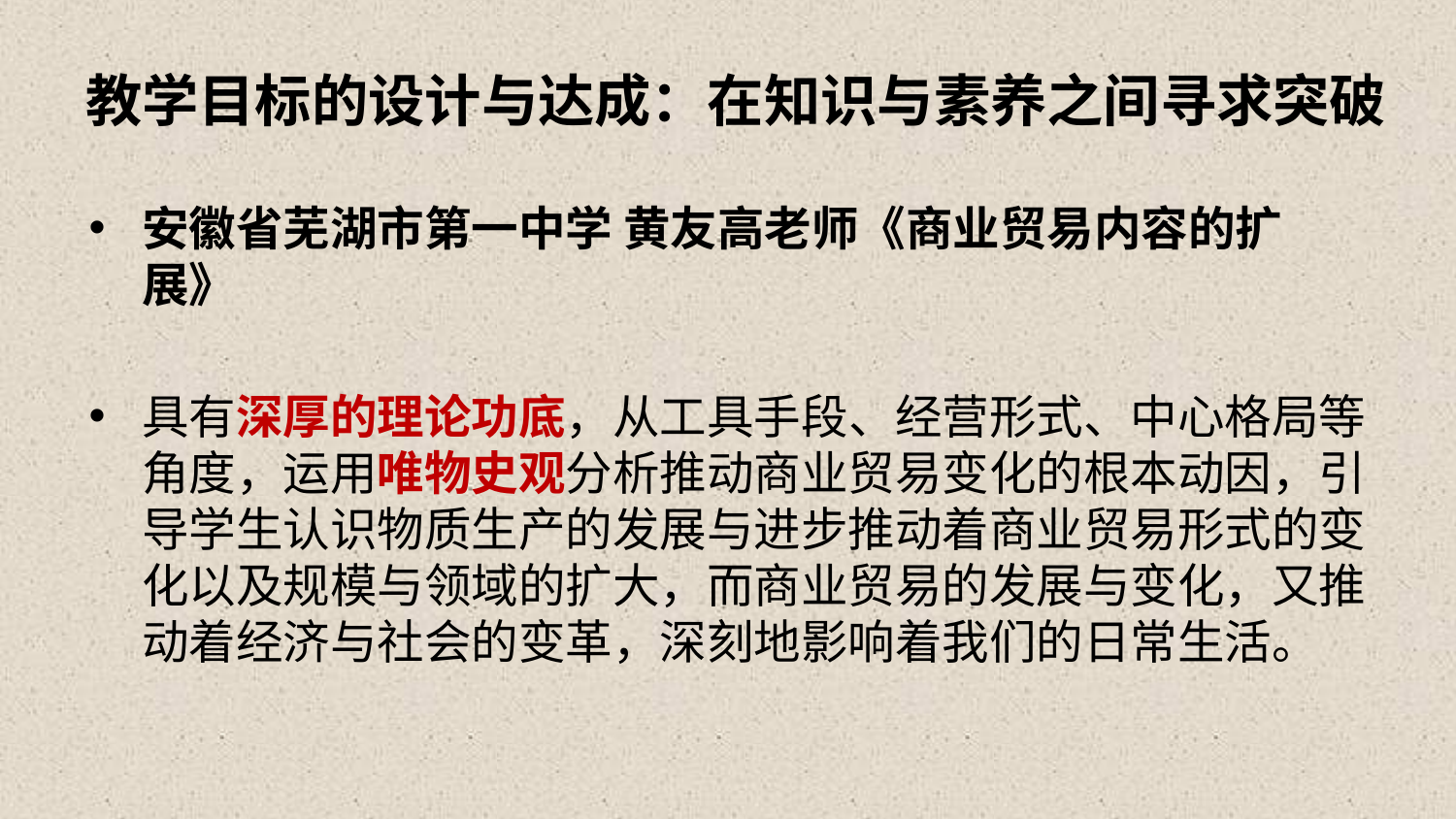

# 教学目标的设计与达成：在知识与素养之间寻求突破
安徽省芜湖市第一中学 黄友高老师《商业贸易内容的扩展》

具有深厚的理论功底，从工具手段、经营形式、中心格局等角度，运用唯物史观分析推动商业贸易变化的根本动因，引导学生认识物质生产的发展与进步推动着商业贸易形式的变化以及规模与领域的扩大，而商业贸易的发展与变化，又推动着经济与社会的变革，深刻地影响着我们的日常生活。